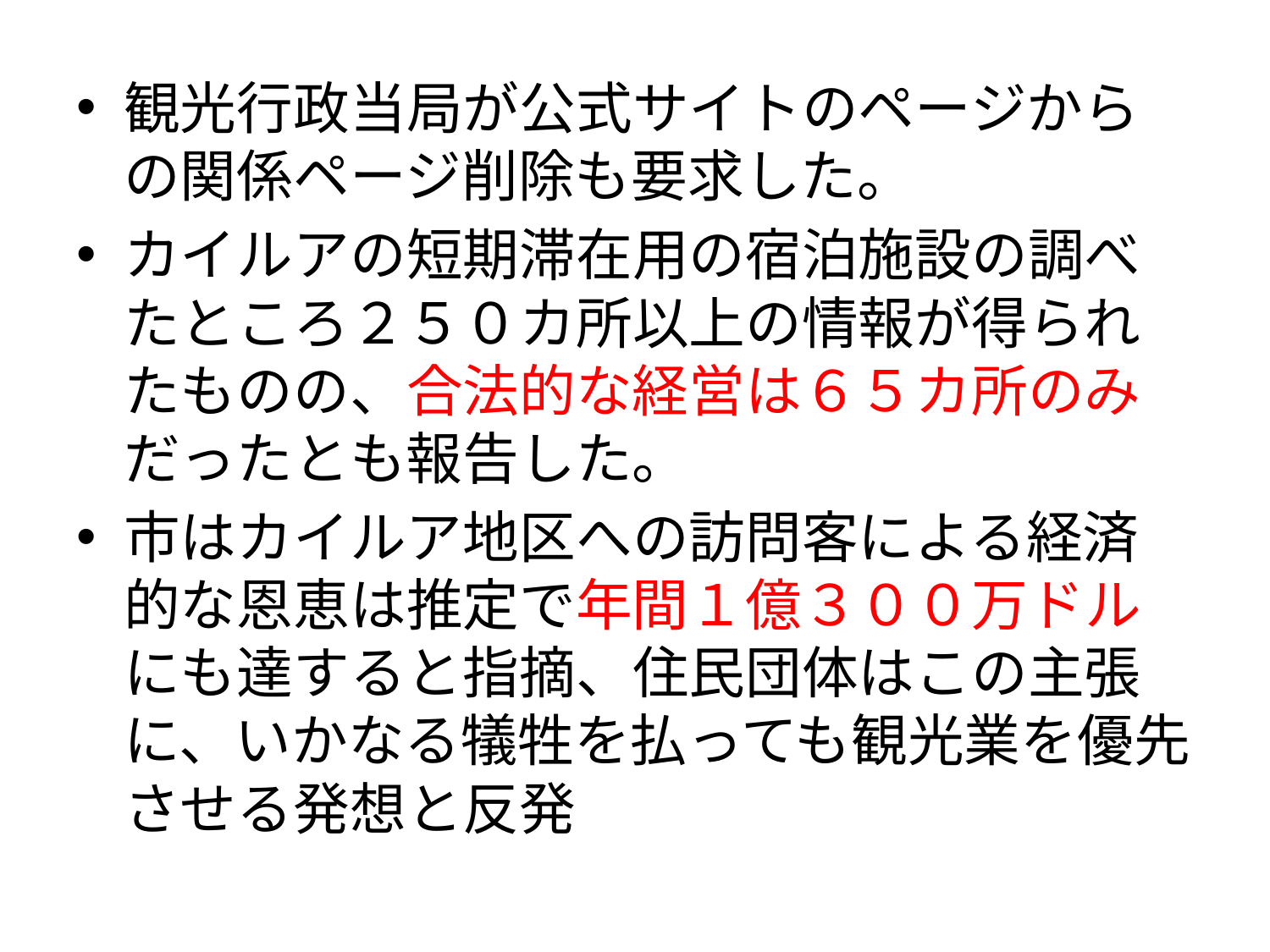

観光行政当局が公式サイトのページからの関係ページ削除も要求した。
カイルアの短期滞在用の宿泊施設の調べたところ２５０カ所以上の情報が得られたものの、合法的な経営は６５カ所のみだったとも報告した。
市はカイルア地区への訪問客による経済的な恩恵は推定で年間１億３００万ドルにも達すると指摘、住民団体はこの主張に、いかなる犠牲を払っても観光業を優先させる発想と反発